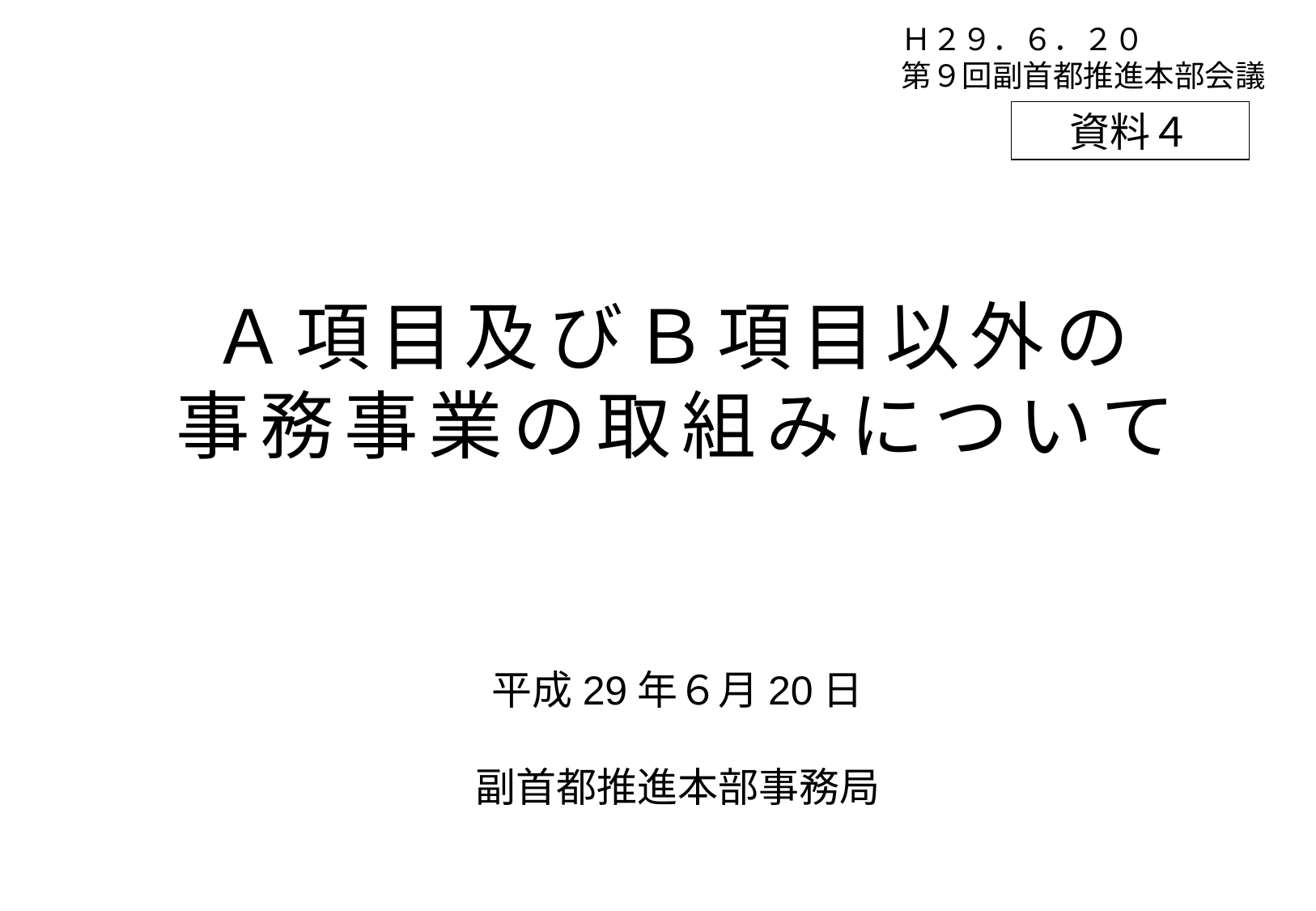

Ｈ２９．６．２０
第９回副首都推進本部会議
資料４
# Ａ項目及びＢ項目以外の 事務事業の取組みについて
平成29年６月20日
副首都推進本部事務局